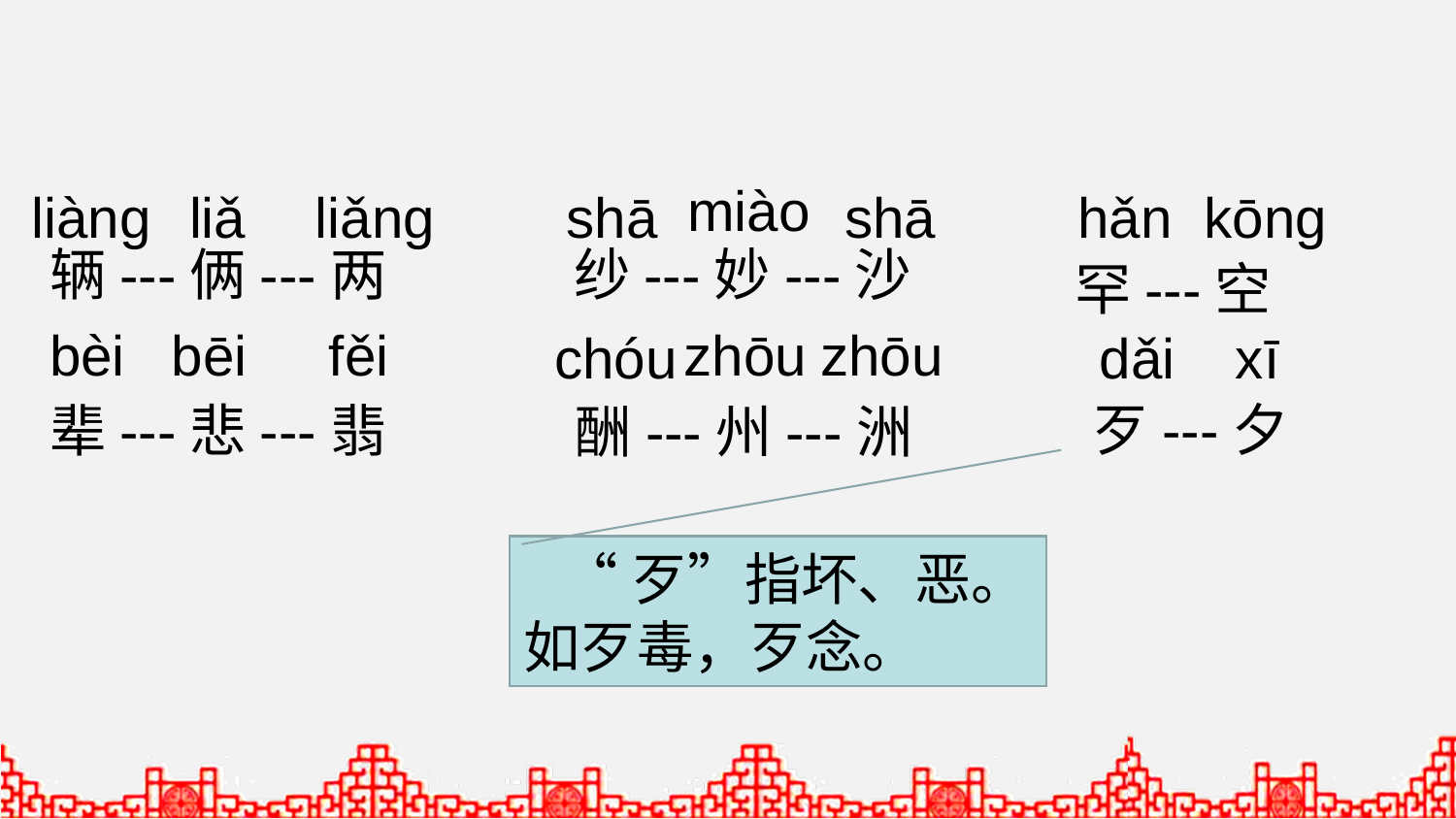

miào
liàng
liǎ
liǎng
shā
shā
hǎn
kōng
辆---俩---两
纱---妙---沙
罕---空
bèi
bēi
fěi
zhōu
zhōu
chóu
dǎi
xī
歹---夕
辈---悲---翡
酬---州---洲
   “歹”指坏、恶。如歹毒，歹念。